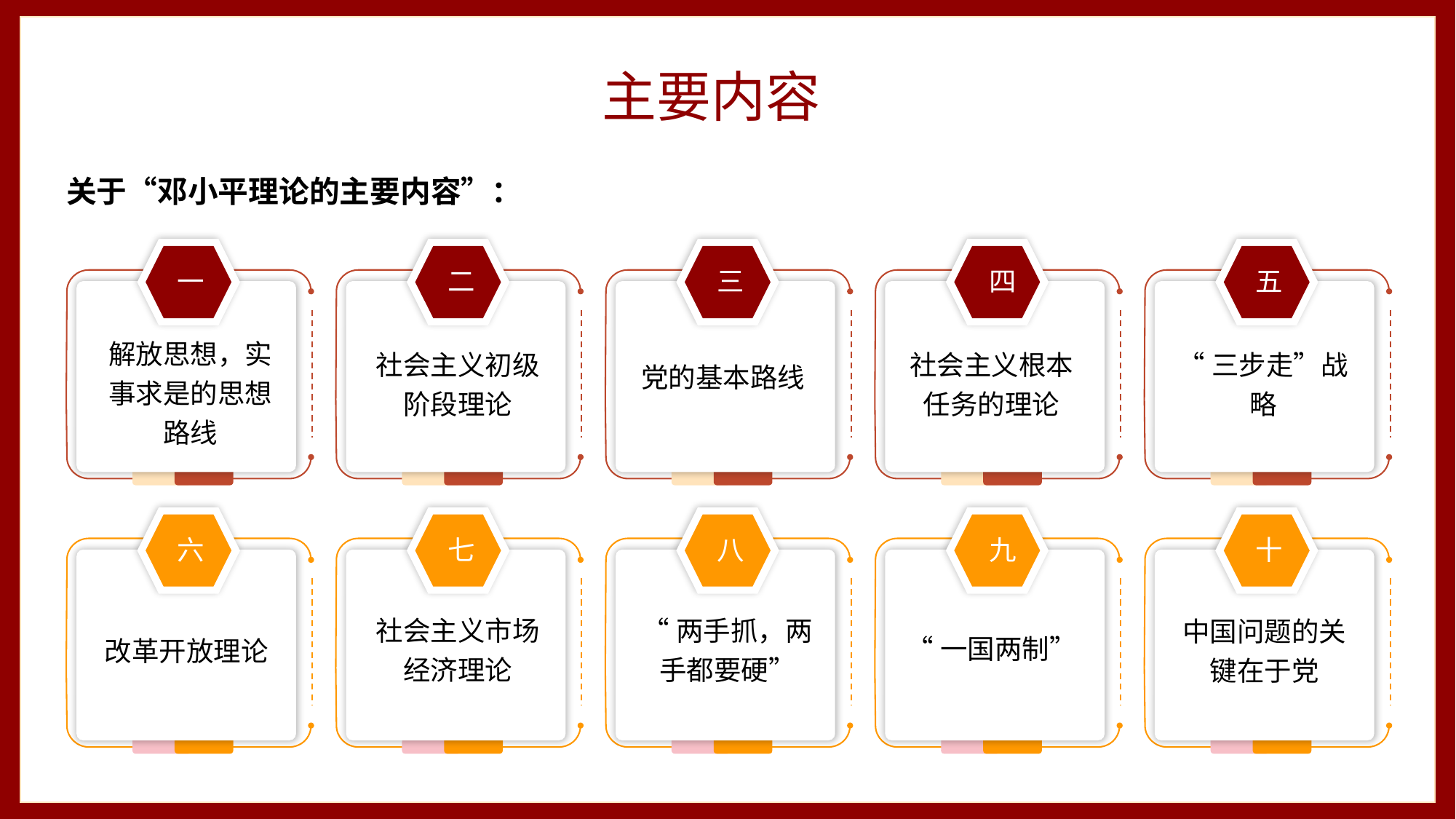

主要内容
关于“邓小平理论的主要内容”：

一
二
三
四
五
解放思想，实事求是的思想路线
社会主义初级阶段理论
社会主义根本任务的理论
“三步走”战略
党的基本路线

六
七
八
九
十
社会主义市场经济理论
“两手抓，两手都要硬”
中国问题的关键在于党
“一国两制”
改革开放理论